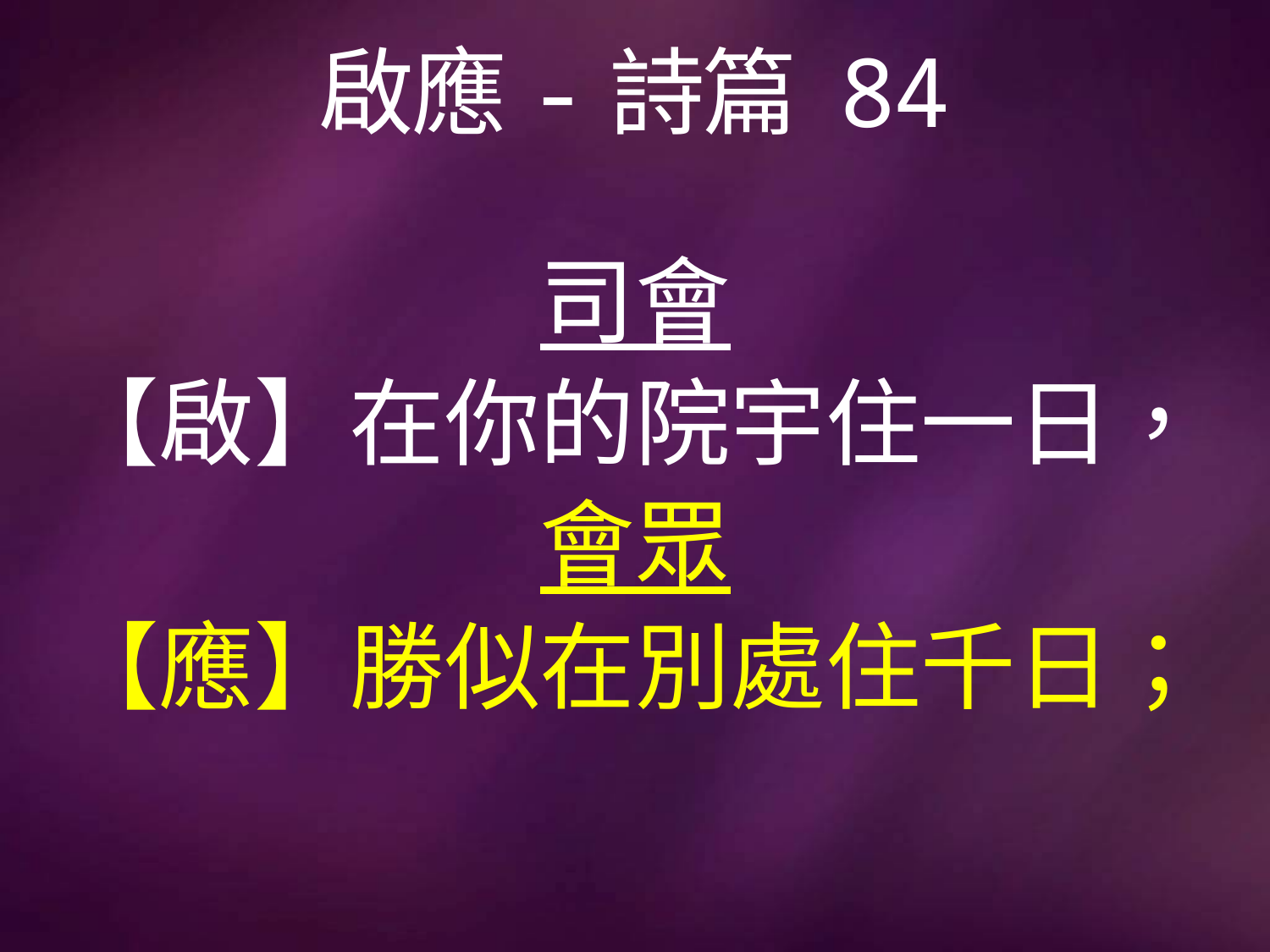

# 啟應-詩篇 84
司會
【啟】在你的院宇住一日，
會眾
【應】勝似在別處住千日；